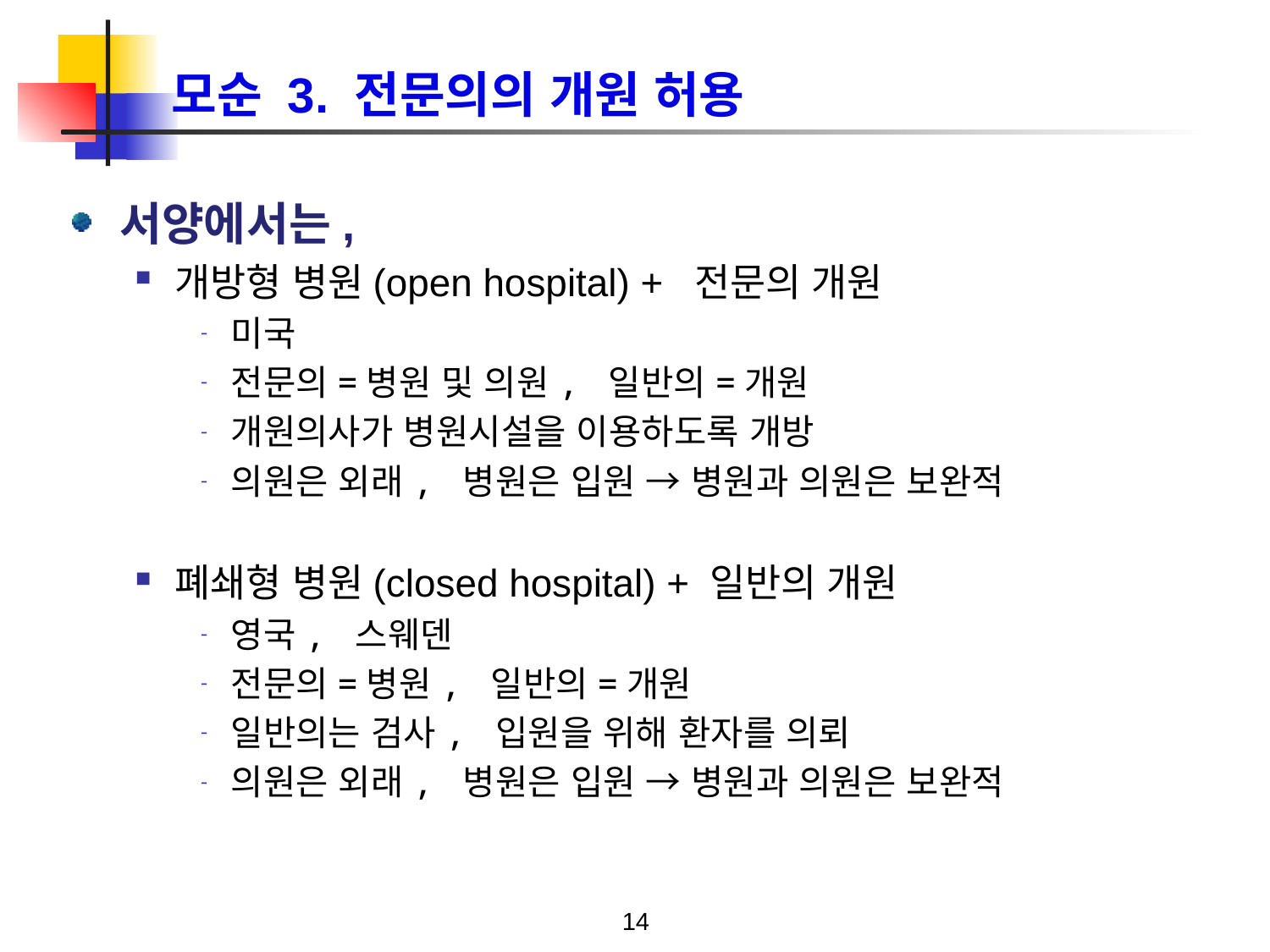

# 모순 3. 전문의의 개원 허용
서양에서는,
개방형 병원(open hospital) +  전문의 개원
미국
전문의=병원 및 의원, 일반의=개원
개원의사가 병원시설을 이용하도록 개방
의원은 외래, 병원은 입원 → 병원과 의원은 보완적

폐쇄형 병원(closed hospital) + 일반의 개원
영국, 스웨덴
전문의=병원, 일반의=개원
일반의는 검사, 입원을 위해 환자를 의뢰
의원은 외래, 병원은 입원 → 병원과 의원은 보완적
14